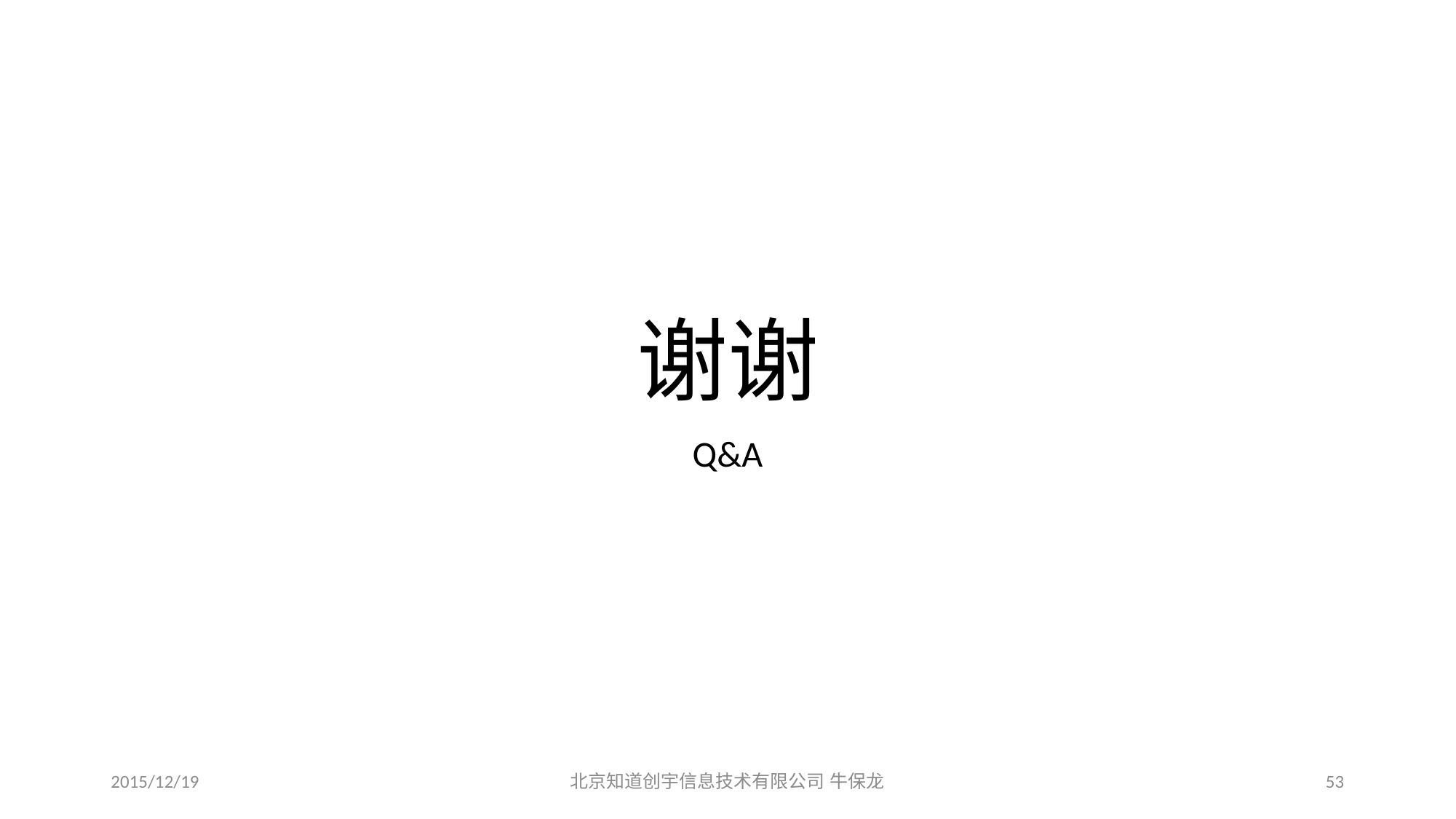

# 谢谢
Q&A
2015/12/19
北京知道创宇信息技术有限公司 牛保龙
53